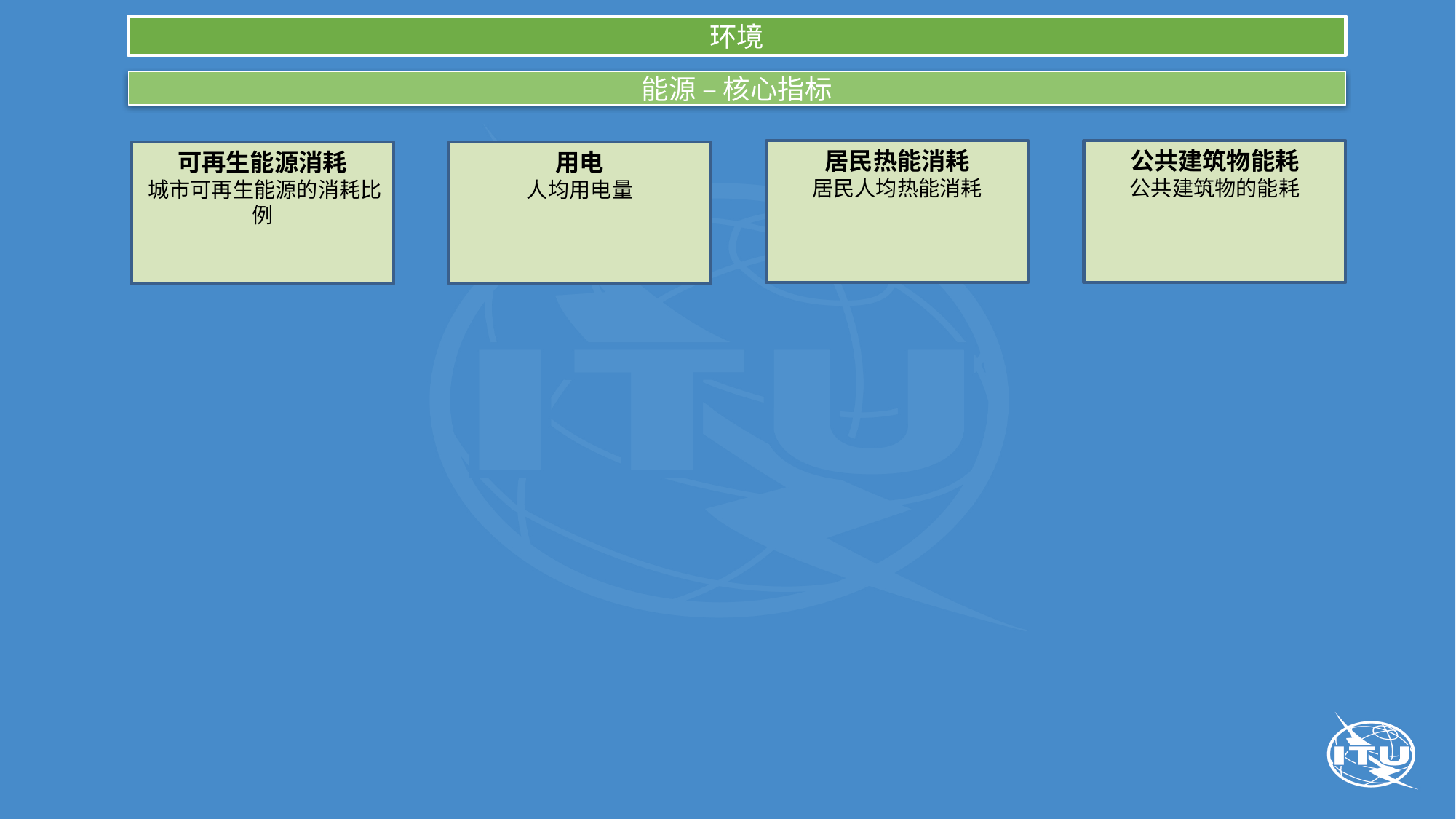

环境
能源 – 核心指标
居民热能消耗
居民人均热能消耗
公共建筑物能耗
公共建筑物的能耗
可再生能源消耗
 城市可再生能源的消耗比例
用电
人均用电量